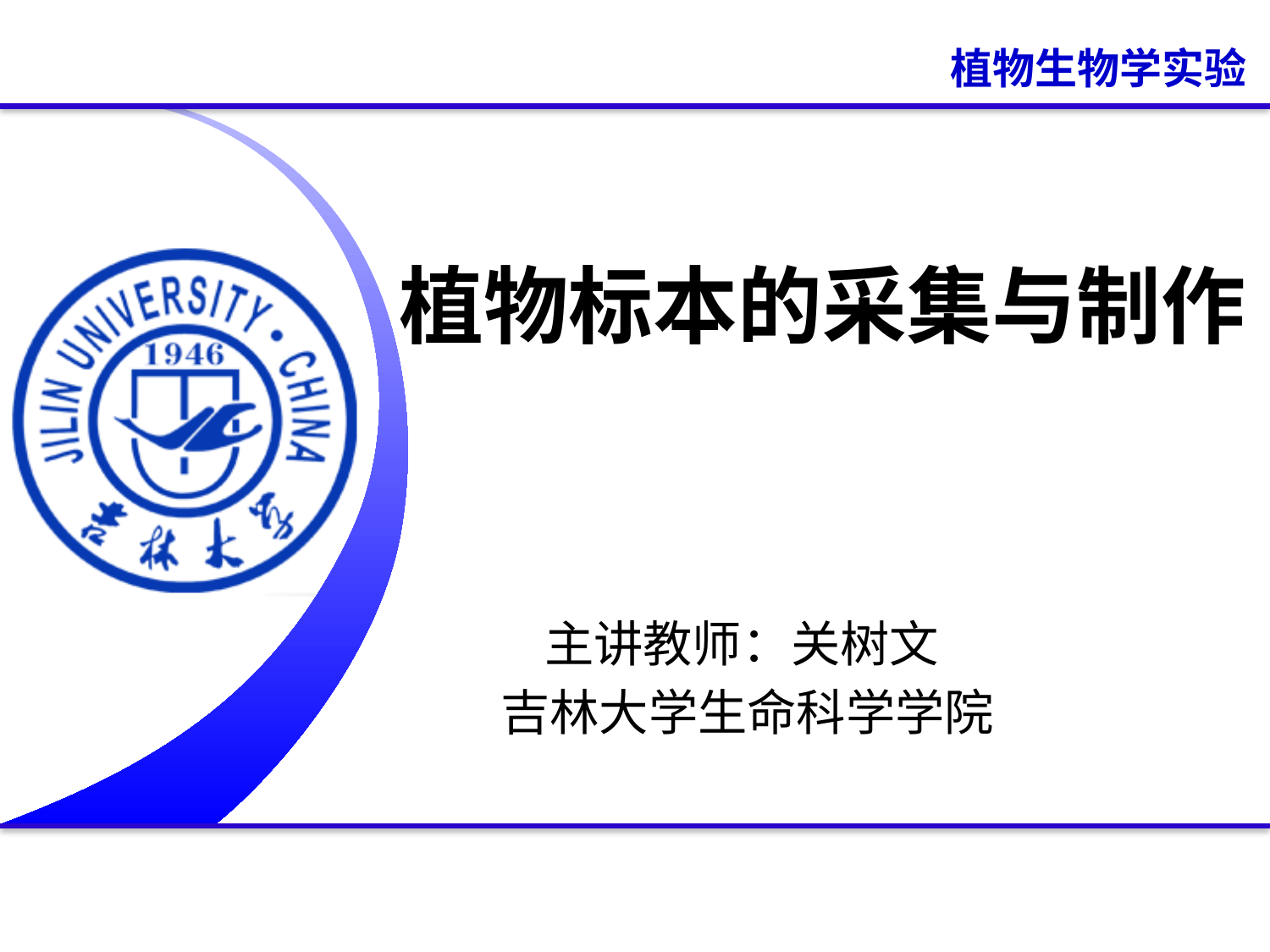

植物生物学实验
植物标本的采集与制作
主讲教师：关树文
吉林大学生命科学学院